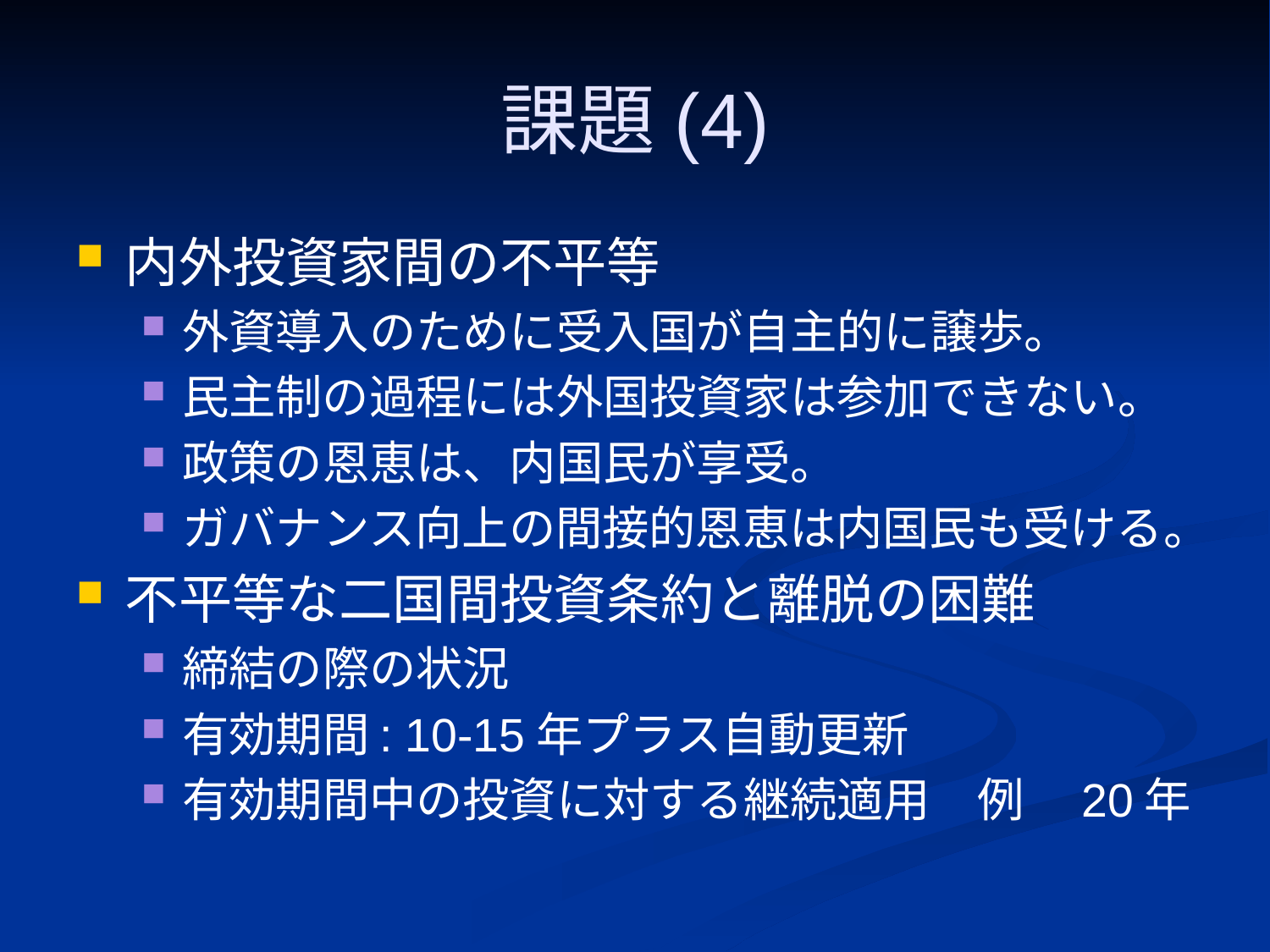

# 課題(4)
内外投資家間の不平等
外資導入のために受入国が自主的に譲歩。
民主制の過程には外国投資家は参加できない。
政策の恩恵は、内国民が享受。
ガバナンス向上の間接的恩恵は内国民も受ける。
不平等な二国間投資条約と離脱の困難
締結の際の状況
有効期間: 10-15年プラス自動更新
有効期間中の投資に対する継続適用　例　20年